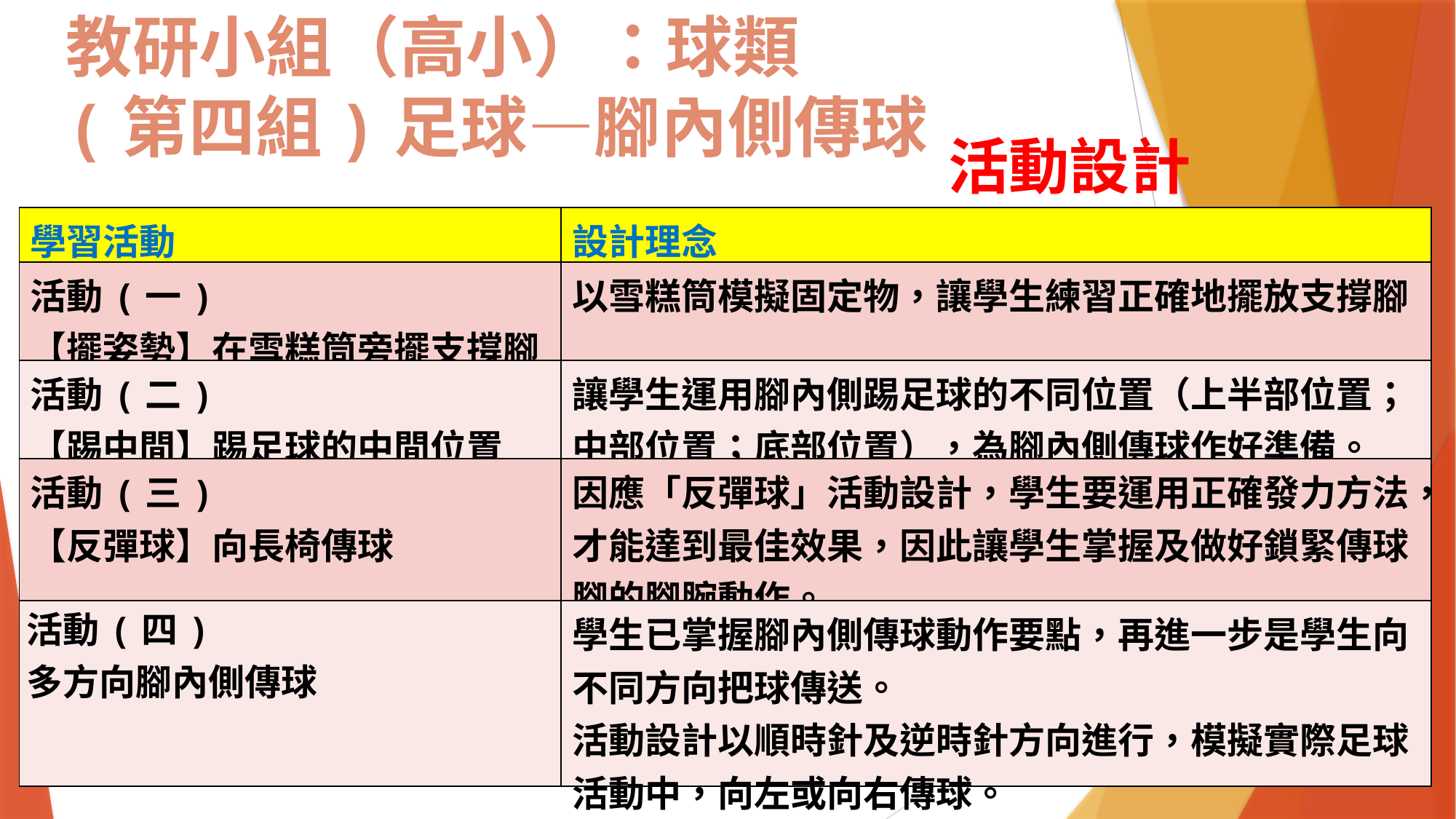

教研小組（高小）：球類
(第四組)足球—腳內側傳球
活動設計
| 學習活動 | 設計理念 |
| --- | --- |
| 活動(一) 【擺姿勢】在雪糕筒旁擺支撐腳 | 以雪糕筒模擬固定物，讓學生練習正確地擺放支撐腳 |
| 活動(二) 【踢中間】踢足球的中間位置 | 讓學生運用腳內側踢足球的不同位置（上半部位置；中部位置；底部位置），為腳內側傳球作好準備。 |
| 活動(三) 【反彈球】向長椅傳球 | 因應「反彈球」活動設計，學生要運用正確發力方法，才能達到最佳效果，因此讓學生掌握及做好鎖緊傳球腳的腳腕動作。 |
| 活動(四) 多方向腳內側傳球 | 學生已掌握腳內側傳球動作要點，再進一步是學生向不同方向把球傳送。 活動設計以順時針及逆時針方向進行，模擬實際足球活動中，向左或向右傳球。 |